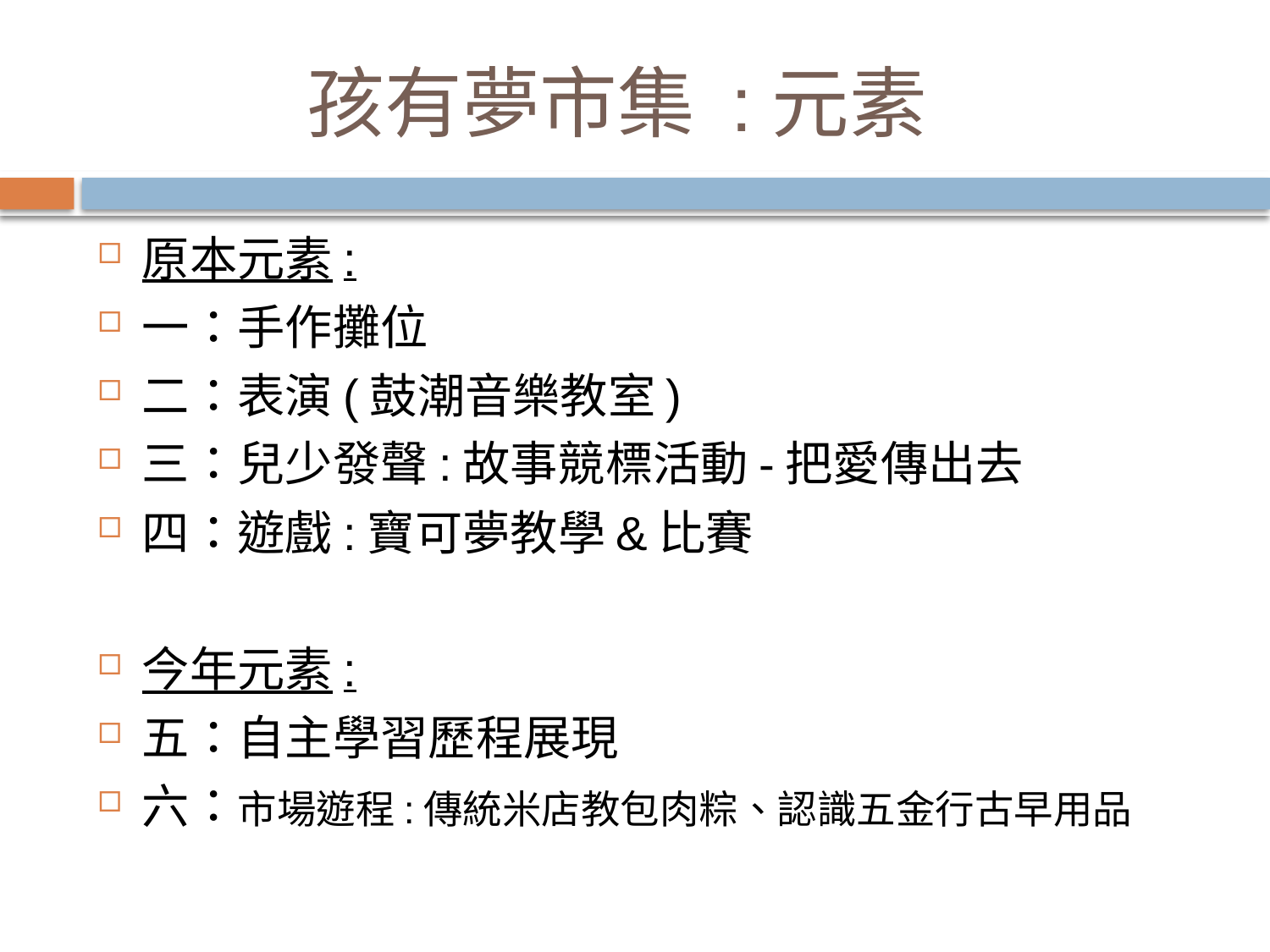

# 孩有夢市集 :元素
原本元素:
一：手作攤位
二：表演(鼓潮音樂教室)
三：兒少發聲:故事競標活動-把愛傳出去
四：遊戲:寶可夢教學&比賽

今年元素:
五：自主學習歷程展現
六：市場遊程:傳統米店教包肉粽、認識五金行古早用品